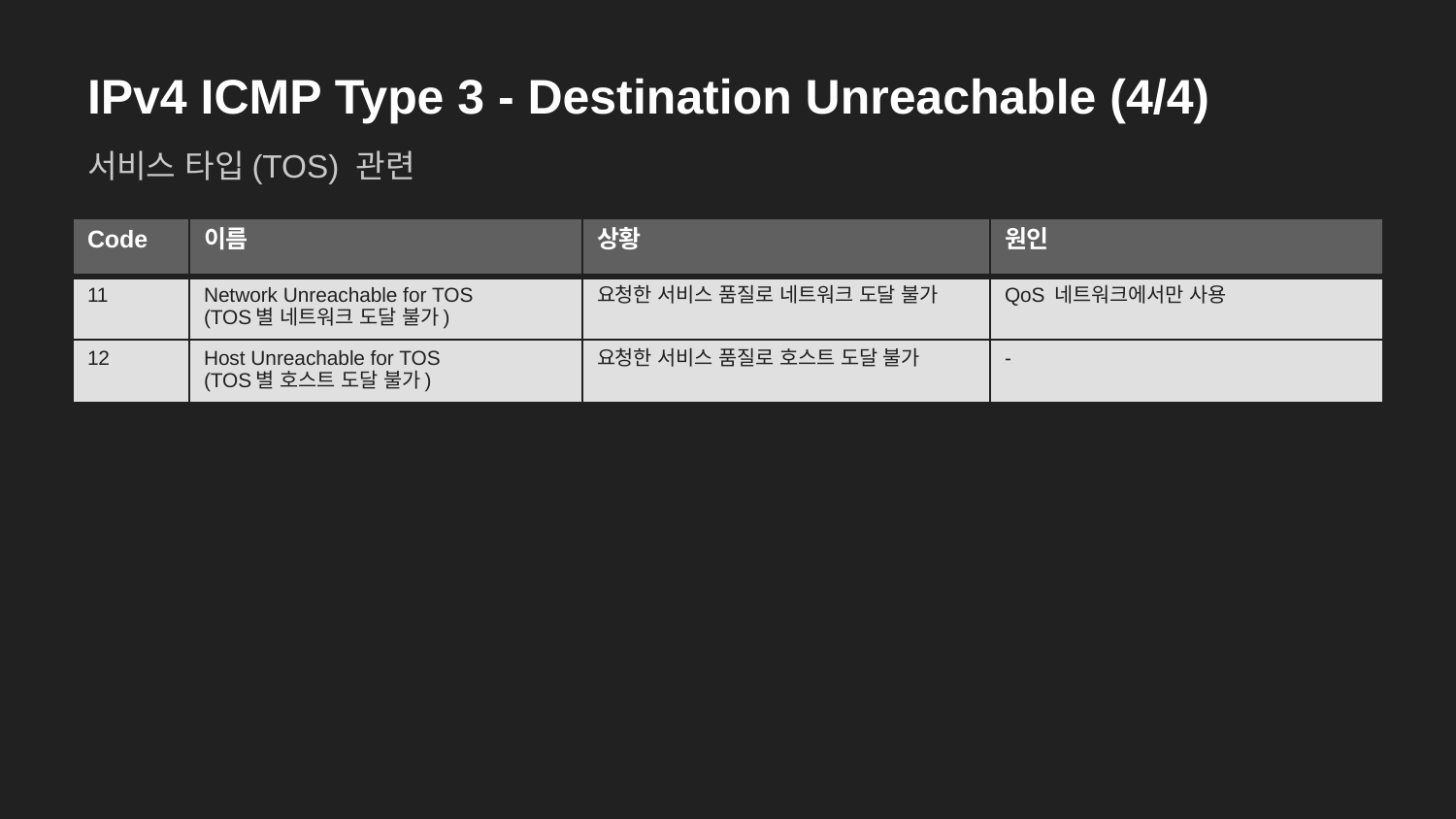

IPv4 ICMP Type 3 - Destination Unreachable (4/4)
서비스 타입(TOS) 관련
| Code | 이름 | 상황 | 원인 |
| --- | --- | --- | --- |
| 11 | Network Unreachable for TOS (TOS별 네트워크 도달 불가) | 요청한 서비스 품질로 네트워크 도달 불가 | QoS 네트워크에서만 사용 |
| 12 | Host Unreachable for TOS (TOS별 호스트 도달 불가) | 요청한 서비스 품질로 호스트 도달 불가 | - |